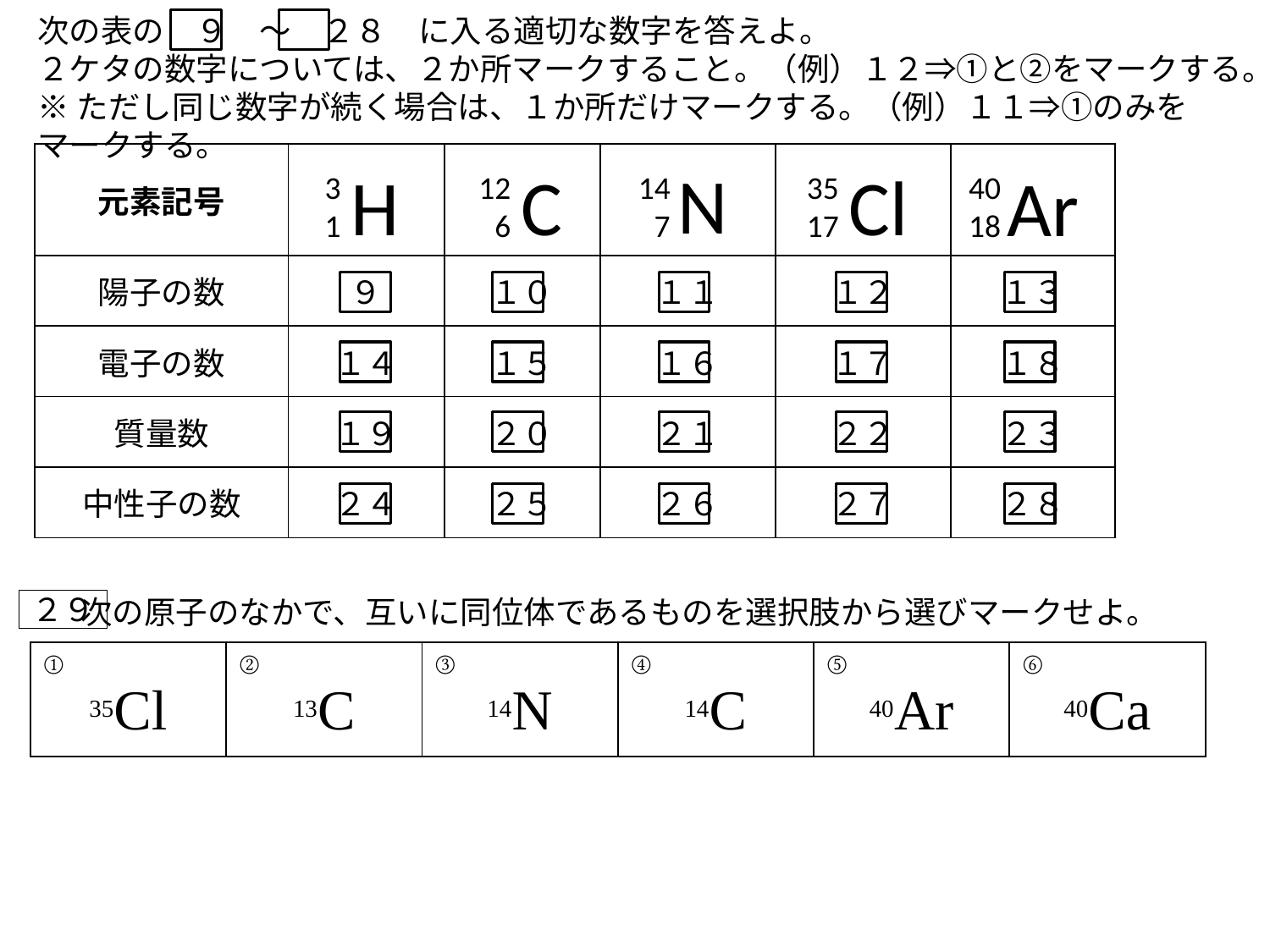

次の表の　９　～　２８　に入る適切な数字を答えよ。
２ケタの数字については、２か所マークすること。（例）１２⇒①と②をマークする。
※ただし同じ数字が続く場合は、１か所だけマークする。（例）１１⇒①のみをマークする。

| 元素記号 |  |  |  |  |  |
| --- | --- | --- | --- | --- | --- |
| 陽子の数 | ９ | １０ | １１ | １２ | １３ |
| 電子の数 | １４ | １５ | １６ | １７ | １８ |
| 質量数 | １９ | ２０ | ２１ | ２２ | ２３ |
| 中性子の数 | ２４ | ２５ | ２６ | ２７ | ２８ |
N
H
C
Cl
Ar
3
1
12
6
14
7
35
17
40
18

次の原子のなかで、互いに同位体であるものを選択肢から選びマークせよ。
２９
| ① 35Cl | ② 13C | ③ 14N | ④ 14C | ⑤ 40Ar | ⑥ 40Ca |
| --- | --- | --- | --- | --- | --- |